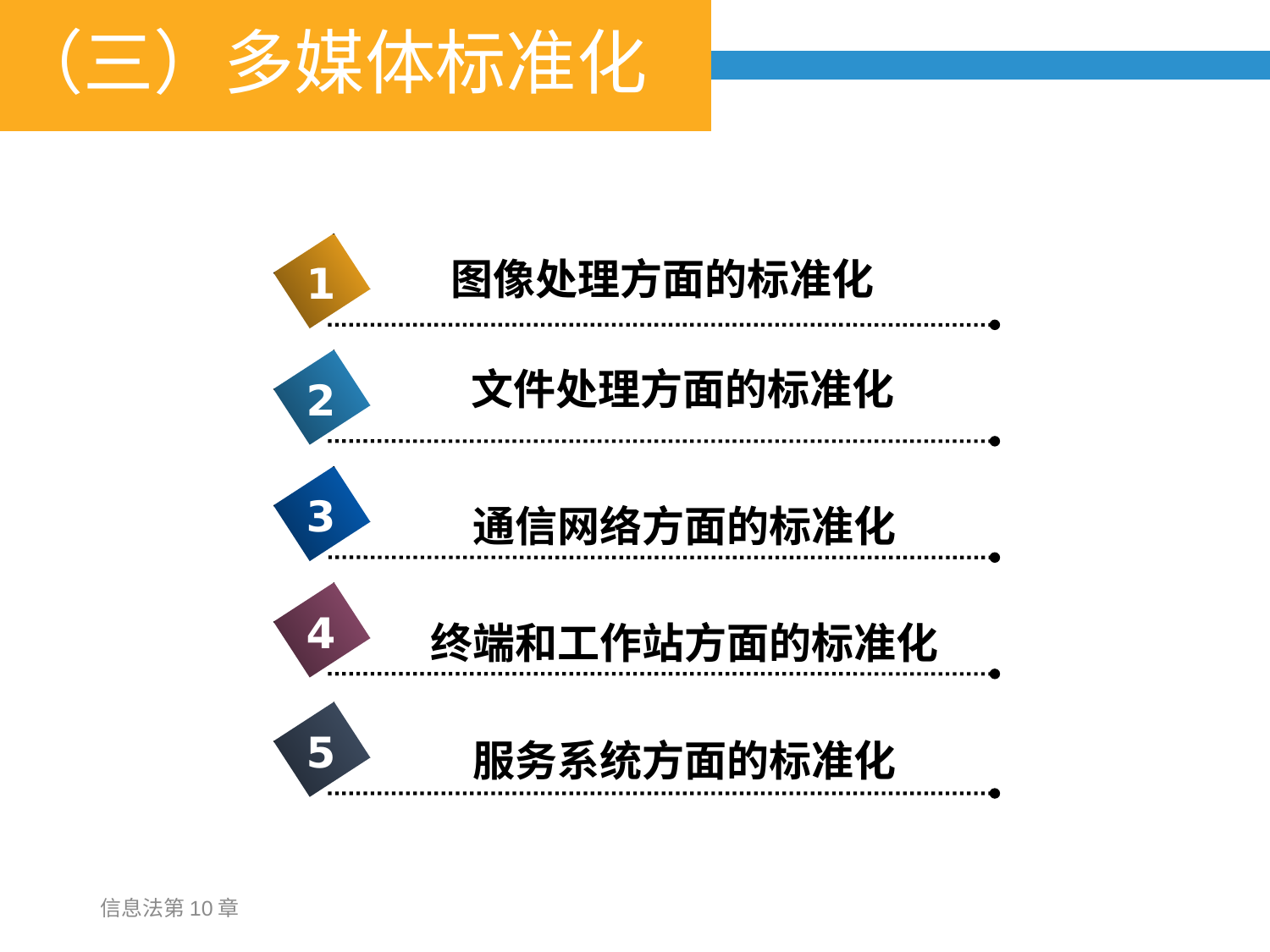

# （三）多媒体标准化

图像处理方面的标准化
1

文件处理方面的标准化

2

3
通信网络方面的标准化

4
终端和工作站方面的标准化

5
服务系统方面的标准化

信息法第10章